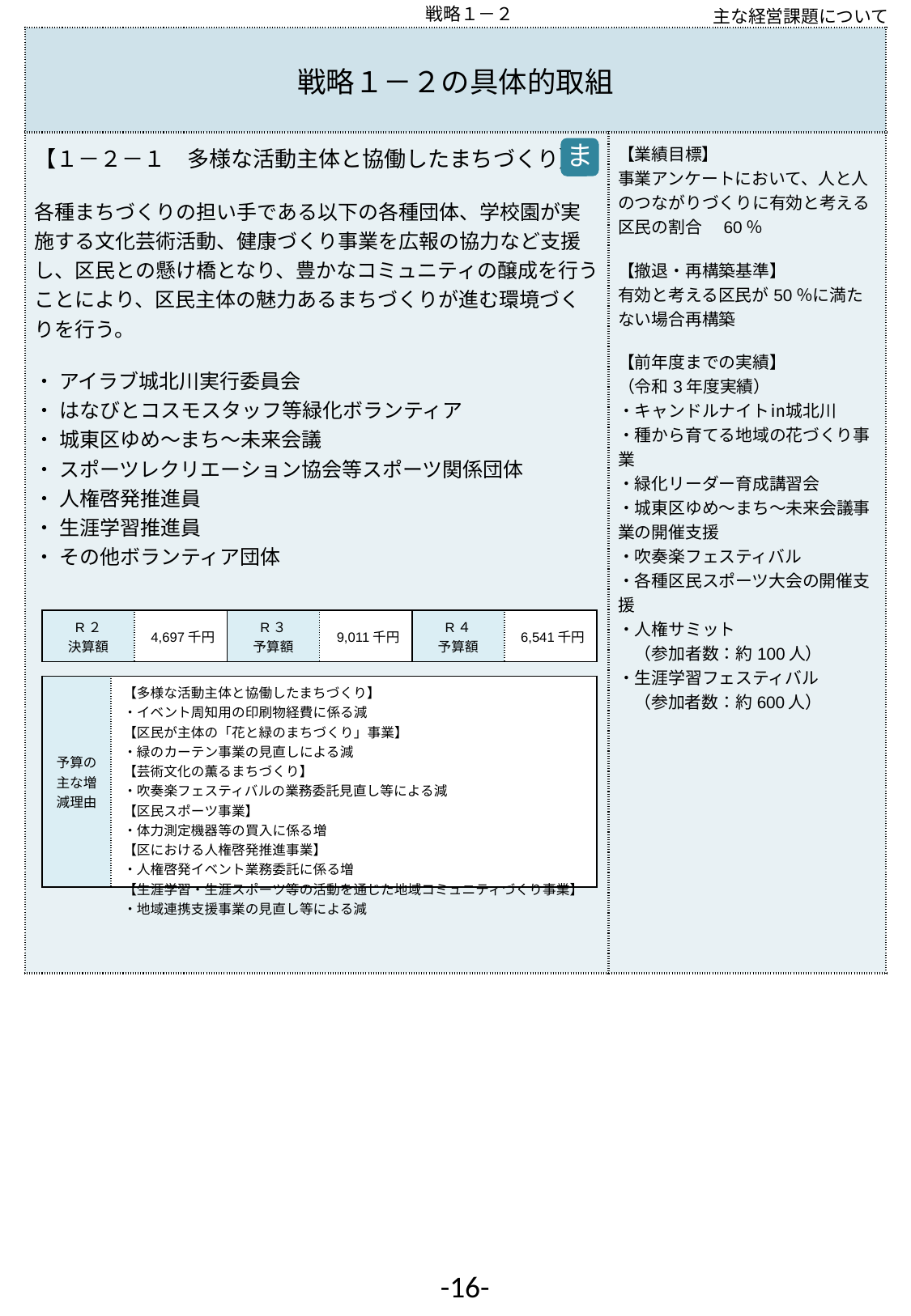

主な経営課題について
戦略１－２
| 戦略１－２の具体的取組 |  |
| --- | --- |
| 【１－２－１　多様な活動主体と協働したまちづくり】 各種まちづくりの担い手である以下の各種団体、学校園が実施する文化芸術活動、健康づくり事業を広報の協力など支援し、区民との懸け橋となり、豊かなコミュニティの醸成を行うことにより、区民主体の魅力あるまちづくりが進む環境づくりを行う。 ・ アイラブ城北川実行委員会 ・ はなびとコスモスタッフ等緑化ボランティア ・ 城東区ゆめ～まち～未来会議 ・ スポーツレクリエーション協会等スポーツ関係団体 ・ 人権啓発推進員 ・ 生涯学習推進員 ・ その他ボランティア団体 | 【業績目標】 事業アンケートにおいて、人と人のつながりづくりに有効と考える区民の割合　60％ 【撤退・再構築基準】 有効と考える区民が50％に満たない場合再構築 【前年度までの実績】 （令和3年度実績） ・キャンドルナイト㏌城北川　 ・種から育てる地域の花づくり事業 ・緑化リーダー育成講習会　 ・城東区ゆめ～まち～未来会議事業の開催支援 ・吹奏楽フェスティバル　 ・各種区民スポーツ大会の開催支援 ・人権サミット 　（参加者数：約100人）　　 ・生涯学習フェスティバル （参加者数：約600人） |
ま

| R２ 決算額 | 4,697千円 | R３ 予算額 | 9,011千円 | R４ 予算額 | 6,541千円 |
| --- | --- | --- | --- | --- | --- |
| 予算の主な増減理由 | 【多様な活動主体と協働したまちづくり】 ・イベント周知用の印刷物経費に係る減 【区民が主体の「花と緑のまちづくり」事業】 ・緑のカーテン事業の見直しによる減 【芸術文化の薫るまちづくり】 ・吹奏楽フェスティバルの業務委託見直し等による減 【区民スポーツ事業】 ・体力測定機器等の買入に係る増 【区における人権啓発推進事業】 ・人権啓発イベント業務委託に係る増 【生涯学習・生涯スポーツ等の活動を通じた地域コミュニティづくり事業】 ・地域連携支援事業の見直し等による減 |
| --- | --- |
-16-